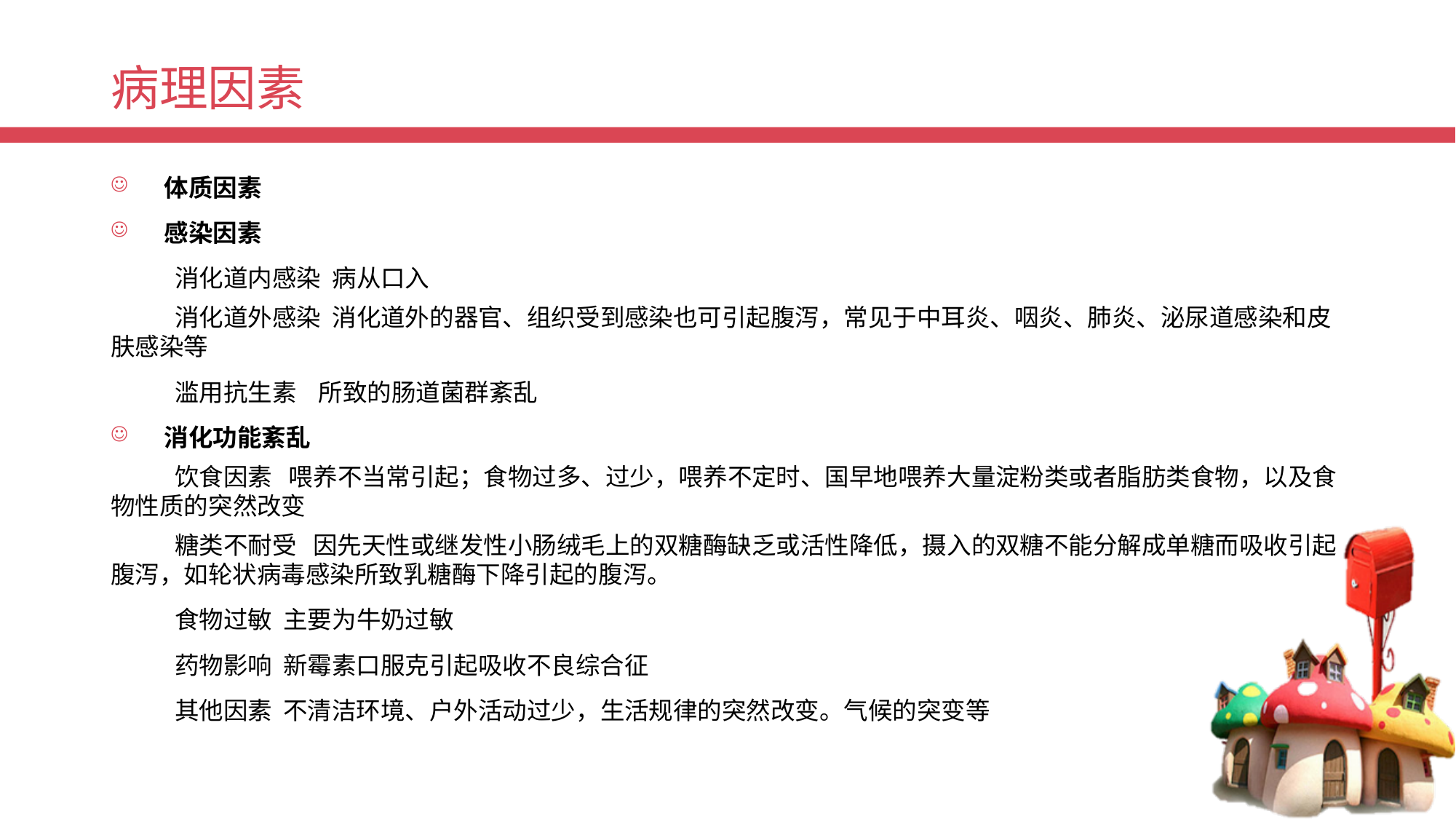

# 病理因素
体质因素
感染因素
           消化道内感染  病从口入
           消化道外感染  消化道外的器官、组织受到感染也可引起腹泻，常见于中耳炎、咽炎、肺炎、泌尿道感染和皮肤感染等
           滥用抗生素    所致的肠道菌群紊乱
消化功能紊乱
           饮食因素   喂养不当常引起；食物过多、过少，喂养不定时、国早地喂养大量淀粉类或者脂肪类食物，以及食物性质的突然改变
           糖类不耐受   因先天性或继发性小肠绒毛上的双糖酶缺乏或活性降低，摄入的双糖不能分解成单糖而吸收引起腹泻，如轮状病毒感染所致乳糖酶下降引起的腹泻。
           食物过敏  主要为牛奶过敏
           药物影响  新霉素口服克引起吸收不良综合征
           其他因素  不清洁环境、户外活动过少，生活规律的突然改变。气候的突变等